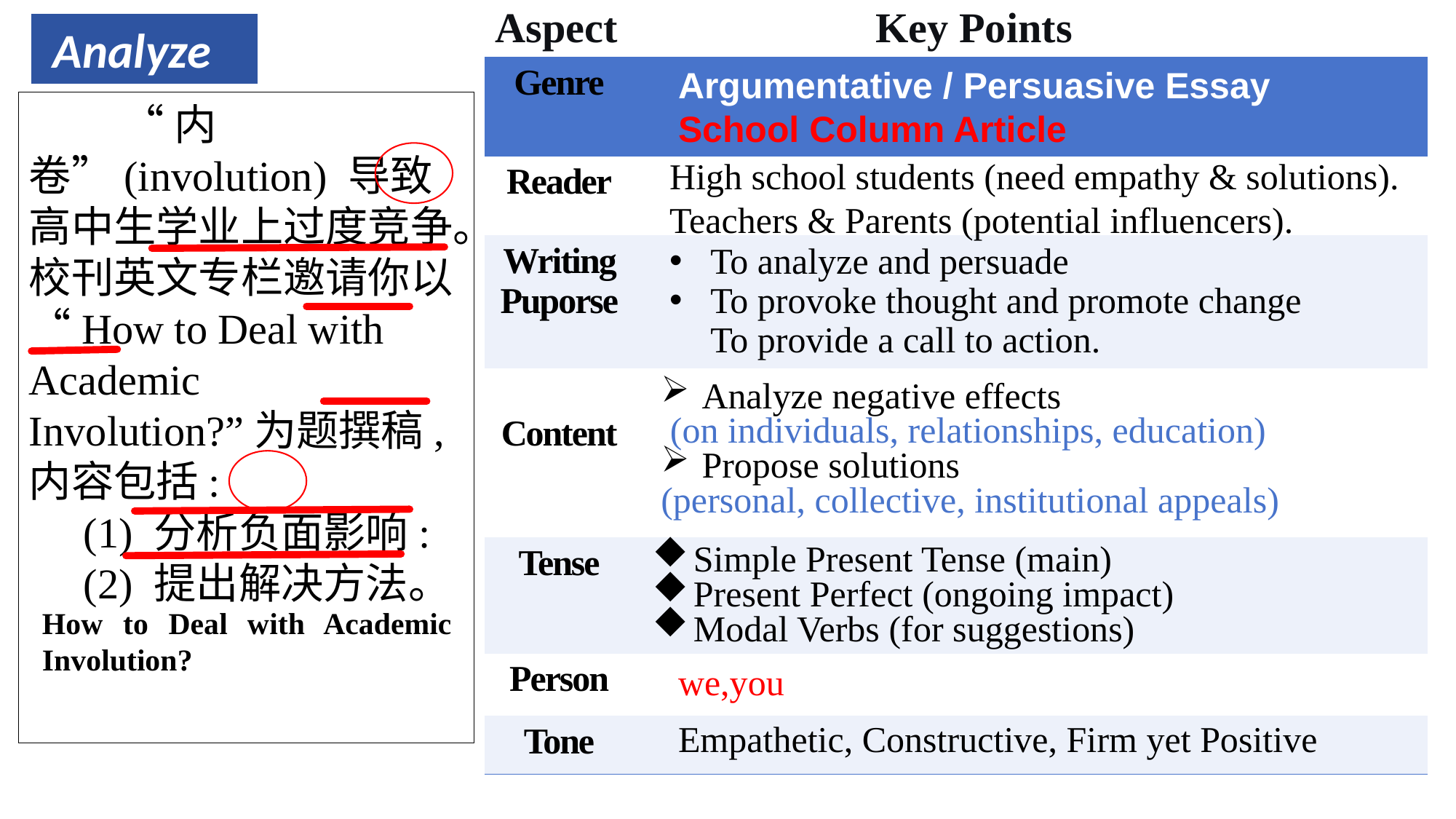

Aspect
Key Points
 Analyze
| Genre |  |
| --- | --- |
| Reader |  |
| Writing Puporse |  |
| Content |  |
| Tense |  |
| Person |  |
| Tone |  |
Argumentative / Persuasive Essay
School Column Article
    “内卷”(involution) 导致高中生学业上过度竞争。校刊英文专栏邀请你以“How to Deal with Academic Involution?”为题撰稿, 内容包括:
(1) 分析负面影响:
(2) 提出解决方法。

High school students (need empathy & solutions).
Teachers & Parents (potential influencers).
To analyze and persuade
To provoke thought and promote change To provide a call to action.
Analyze negative effects
 (on individuals, relationships, education)
Propose solutions
(personal, collective, institutional appeals)

Simple Present Tense (main)
Present Perfect (ongoing impact)
Modal Verbs (for suggestions)
How to Deal with Academic Involution?
we,you
Empathetic, Constructive, Firm yet Positive